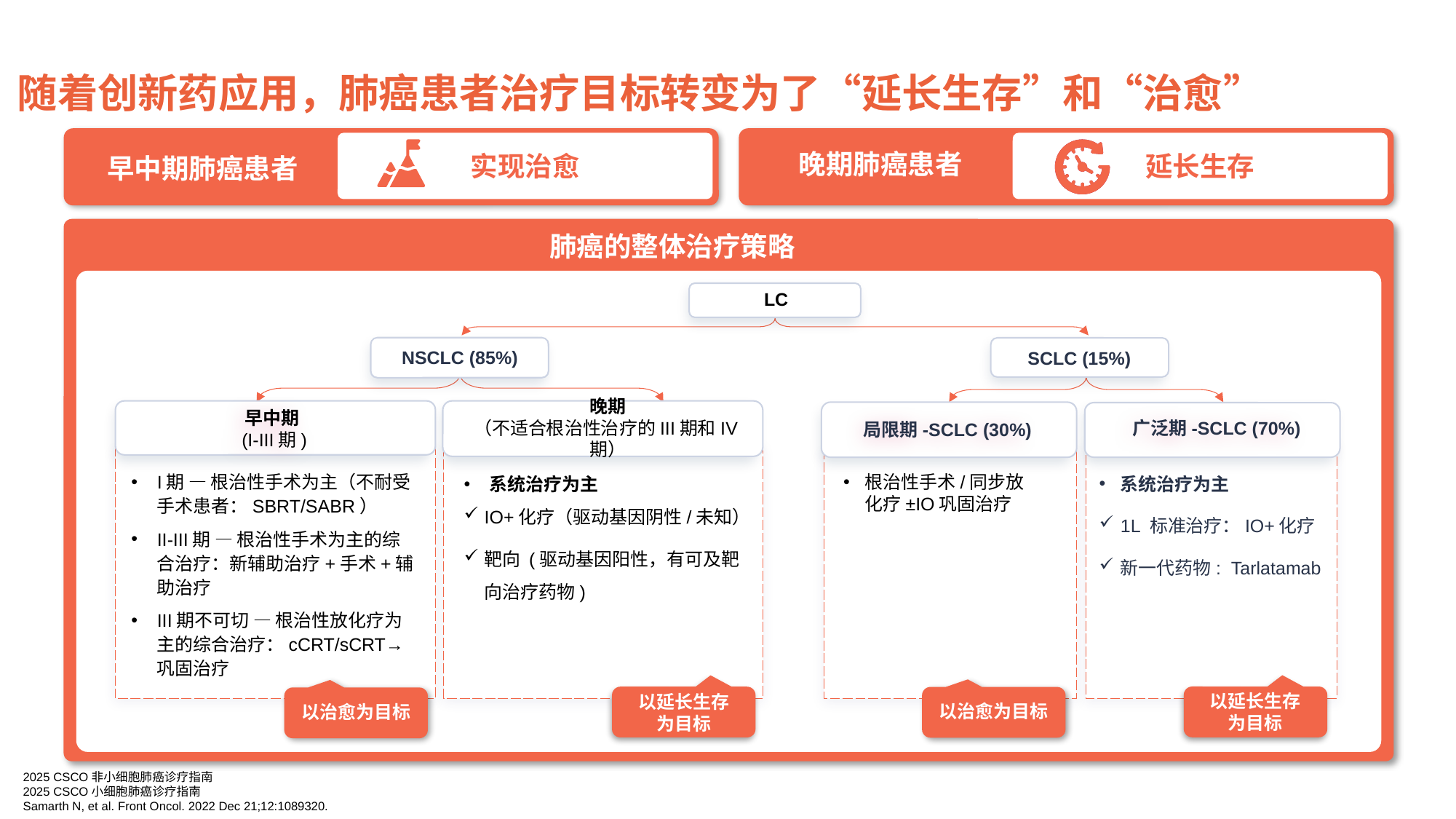

随着创新药应用，肺癌患者治疗目标转变为了“延长生存”和“治愈”

实现治愈
早中期肺癌患者

延长生存
晚期肺癌患者

肺癌的整体治疗策略

LC

NSCLC (85%)

SCLC (15%)

早中期
(I-III期)
广泛期-SCLC (70%)

晚期
（不适合根治性治疗的III期和IV期）

局限期-SCLC (30%)

系统治疗为主
1L 标准治疗：IO+化疗
新一代药物:  Tarlatamab
系统治疗为主
IO+化疗（驱动基因阴性/未知）
靶向 (驱动基因阳性，有可及靶向治疗药物)
I期 — 根治性手术为主（不耐受手术患者：SBRT/SABR）
II-III期 — 根治性手术为主的综合治疗：新辅助治疗+手术+辅助治疗
III期不可切 — 根治性放化疗为主的综合治疗：cCRT/sCRT→巩固治疗
根治性手术/同步放化疗±IO巩固治疗
以延长生存
为目标
以治愈为目标
以延长生存
为目标
以治愈为目标
2025 CSCO非小细胞肺癌诊疗指南
2025 CSCO小细胞肺癌诊疗指南
Samarth N, et al. Front Oncol. 2022 Dec 21;12:1089320.